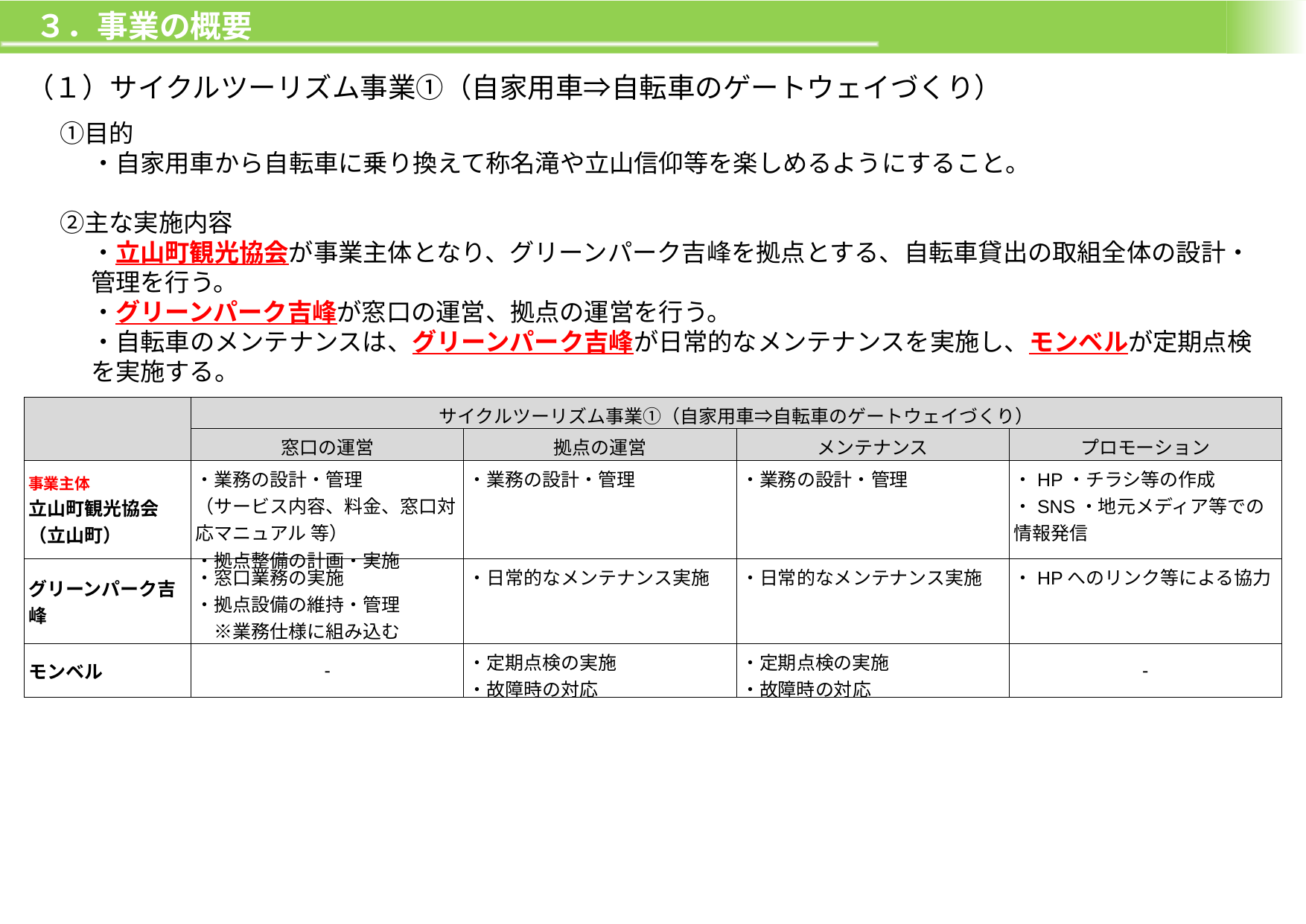

３．事業の概要

（１）サイクルツーリズム事業①（自家用車⇒自転車のゲートウェイづくり）
　①目的
・自家用車から自転車に乗り換えて称名滝や立山信仰等を楽しめるようにすること。

　②主な実施内容
・立山町観光協会が事業主体となり、グリーンパーク吉峰を拠点とする、自転車貸出の取組全体の設計・管理を行う。
・グリーンパーク吉峰が窓口の運営、拠点の運営を行う。
・自転車のメンテナンスは、グリーンパーク吉峰が日常的なメンテナンスを実施し、モンベルが定期点検を実施する。

　③関係者の役割
|  | サイクルツーリズム事業①（自家用車⇒自転車のゲートウェイづくり） |  |  |  |
| --- | --- | --- | --- | --- |
|  | 窓口の運営 | 拠点の運営 | メンテナンス | プロモーション |
| 事業主体 立山町観光協会 （立山町） | ・業務の設計・管理 （サービス内容、料金、窓口対応マニュアル 等） ・拠点整備の計画・実施 | ・業務の設計・管理 | ・業務の設計・管理 | ・HP・チラシ等の作成 ・SNS・地元メディア等での情報発信 |
| グリーンパーク吉峰 | ・窓口業務の実施 ・拠点設備の維持・管理 　※業務仕様に組み込む | ・日常的なメンテナンス実施 | ・日常的なメンテナンス実施 | ・HPへのリンク等による協力 |
| モンベル | - | ・定期点検の実施 ・故障時の対応 | ・定期点検の実施 ・故障時の対応 | - |